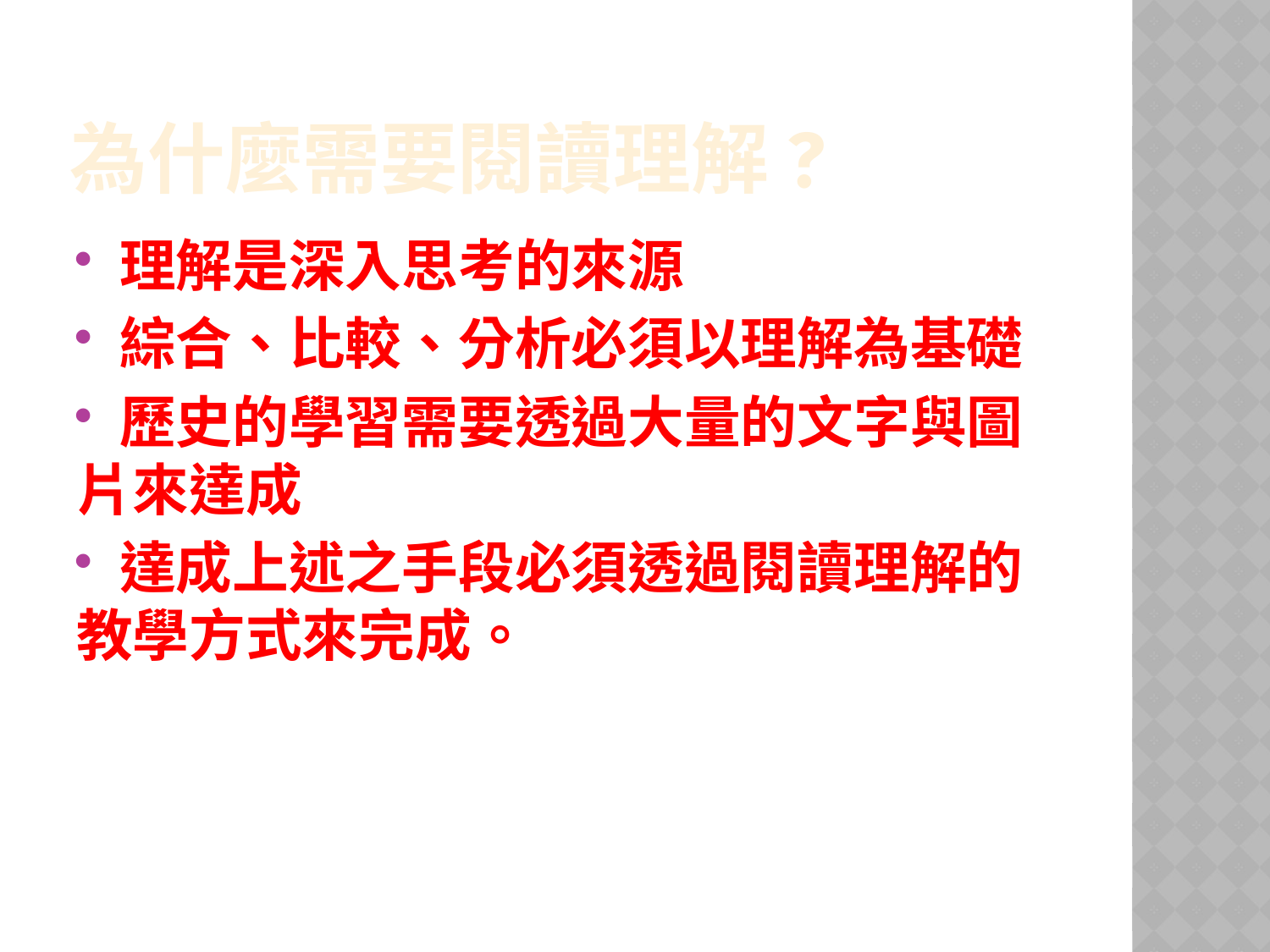

# 為什麼需要閱讀理解?
 理解是深入思考的來源
 綜合、比較、分析必須以理解為基礎
 歷史的學習需要透過大量的文字與圖片來達成
 達成上述之手段必須透過閱讀理解的教學方式來完成。